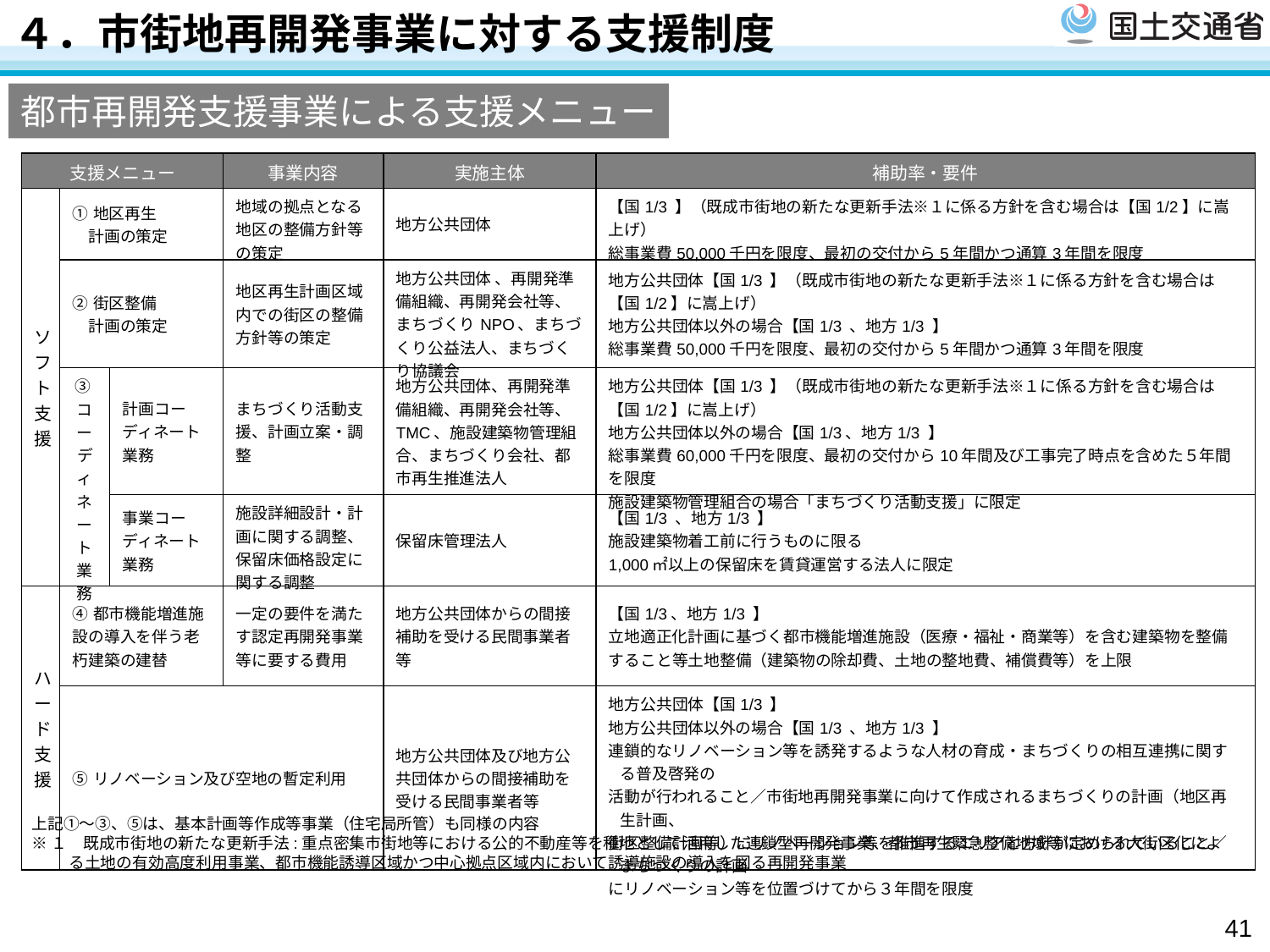

# ４．市街地再開発事業に対する支援制度
都市再開発支援事業による支援メニュー
| 支援メニュー |  |  | 事業内容 | 実施主体 | 補助率・要件 |
| --- | --- | --- | --- | --- | --- |
| ソフト支援 | ①地区再生 　計画の策定 |  | 地域の拠点となる地区の整備方針等の策定 | 地方公共団体 | 【国1/3 】（既成市街地の新たな更新手法※１に係る方針を含む場合は【国1/2】に嵩上げ） 総事業費50,000千円を限度、最初の交付から5年間かつ通算3年間を限度 |
|  | ②街区整備 　計画の策定 |  | 地区再生計画区域内での街区の整備方針等の策定 | 地方公共団体 、再開発準備組織、再開発会社等、まちづくりNPO、まちづくり公益法人、まちづくり協議会 | 地方公共団体【国1/3 】（既成市街地の新たな更新手法※１に係る方針を含む場合は【国1/2】に嵩上げ） 地方公共団体以外の場合【国1/3 、地方1/3 】 総事業費50,000千円を限度、最初の交付から5年間かつ通算3年間を限度 |
|  | ③コーディネート業務 | 計画コーディネート業務 | まちづくり活動支援、計画立案・調整 | 地方公共団体、再開発準備組織、再開発会社等、TMC、施設建築物管理組合、まちづくり会社、都市再生推進法人 | 地方公共団体【国1/3 】（既成市街地の新たな更新手法※１に係る方針を含む場合は【国1/2】に嵩上げ） 地方公共団体以外の場合【国1/3、地方1/3 】 総事業費60,000千円を限度、最初の交付から10年間及び工事完了時点を含めた５年間を限度 施設建築物管理組合の場合「まちづくり活動支援」に限定 |
|  |  | 事業コーディネート業務 | 施設詳細設計・計画に関する調整、保留床価格設定に関する調整 | 保留床管理法人 | 【国1/3 、地方1/3 】 施設建築物着工前に行うものに限る 1,000㎡以上の保留床を賃貸運営する法人に限定 |
| ハード支援 | ④都市機能増進施設の導入を伴う老朽建築の建替 |  | 一定の要件を満たす認定再開発事業等に要する費用 | 地方公共団体からの間接補助を受ける民間事業者等 | 【国1/3、地方1/3 】 立地適正化計画に基づく都市機能増進施設（医療・福祉・商業等）を含む建築物を整備すること等土地整備（建築物の除却費、土地の整地費、補償費等）を上限 |
|  | ⑤リノベーション及び空地の暫定利用 |  |  | 地方公共団体及び地方公共団体からの間接補助を受ける民間事業者等 | 地方公共団体【国1/3 】 地方公共団体以外の場合【国1/3 、地方1/3 】 連鎖的なリノベーション等を誘発するような人材の育成・まちづくりの相互連携に関する普及啓発の 活動が行われること／市街地再開発事業に向けて作成されるまちづくりの計画（地区再生計画、 街区整備計画等）にリノベーション等を推進するエリアと方針が定められていること／まちづくりの計画 にリノベーション等を位置づけてから３年間を限度 |
上記①～③、⑤は、基本計画等作成等事業（住宅局所管）も同様の内容
※１　既成市街地の新たな更新手法:重点密集市街地等における公的不動産等を種地として活用した連鎖型再開発事業、都市再生緊急整備地域等における大街区化による土地の有効高度利用事業、都市機能誘導区域かつ中心拠点区域内において誘導施設の導入を図る再開発事業
41